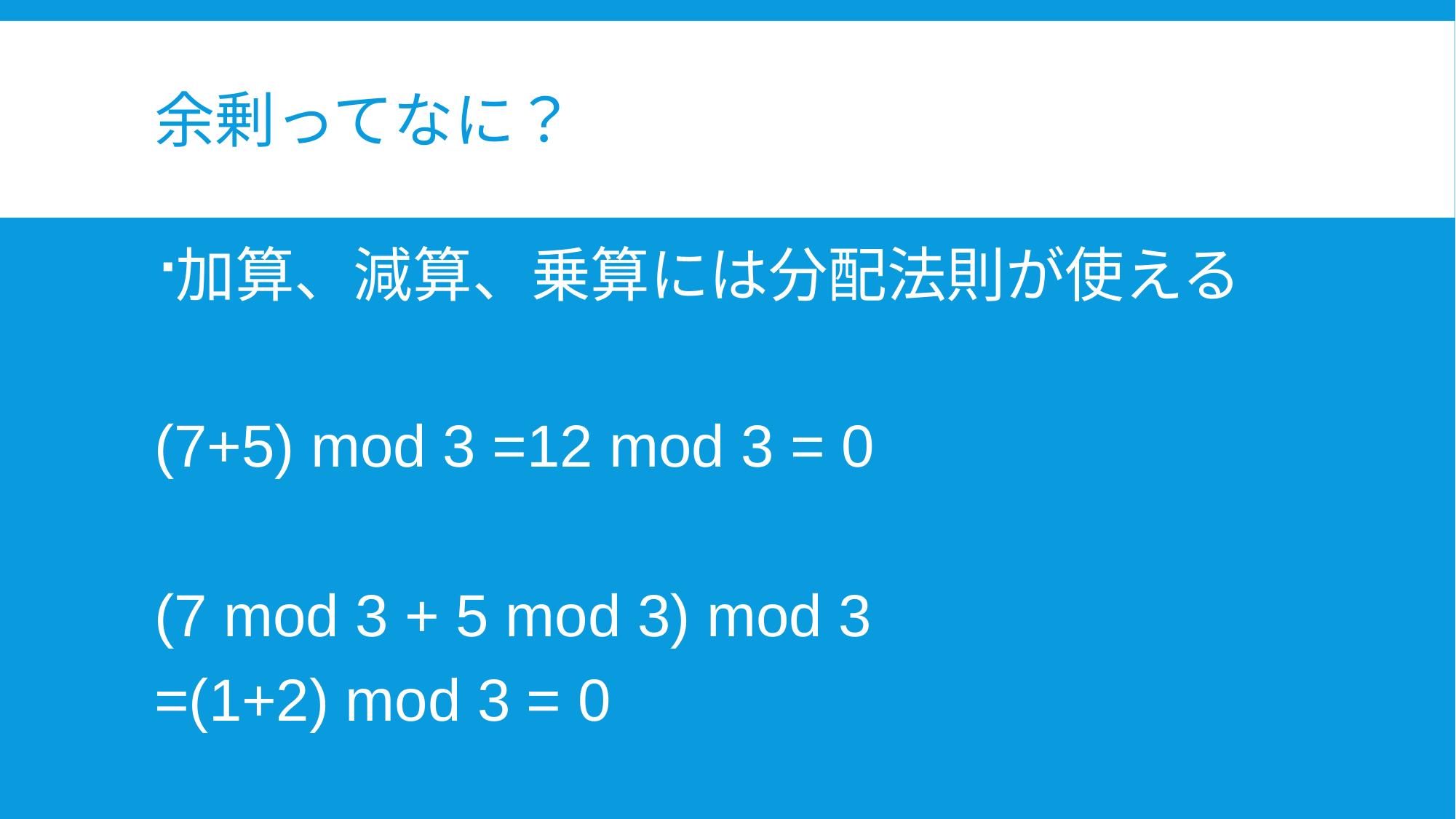

# 余剰ってなに？
加算、減算、乗算には分配法則が使える

(7+5) mod 3 =12 mod 3 = 0

(7 mod 3 + 5 mod 3) mod 3
=(1+2) mod 3 = 0